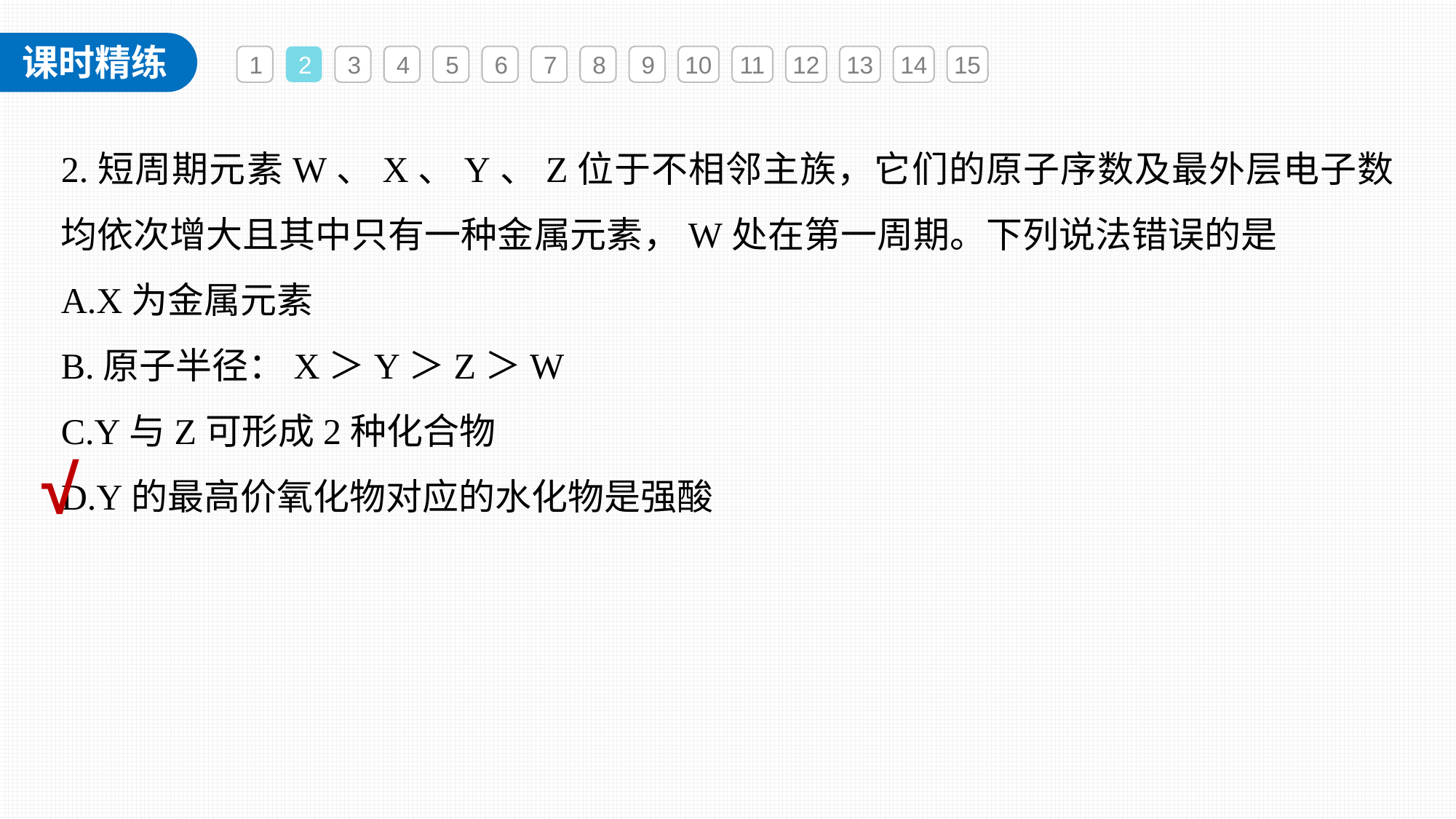

1
2
3
4
5
6
7
8
9
10
11
12
13
14
15
2.短周期元素W、X、Y、Z位于不相邻主族，它们的原子序数及最外层电子数均依次增大且其中只有一种金属元素，W处在第一周期。下列说法错误的是
A.X为金属元素
B.原子半径：X＞Y＞Z＞W
C.Y与Z可形成2种化合物
D.Y的最高价氧化物对应的水化物是强酸
√